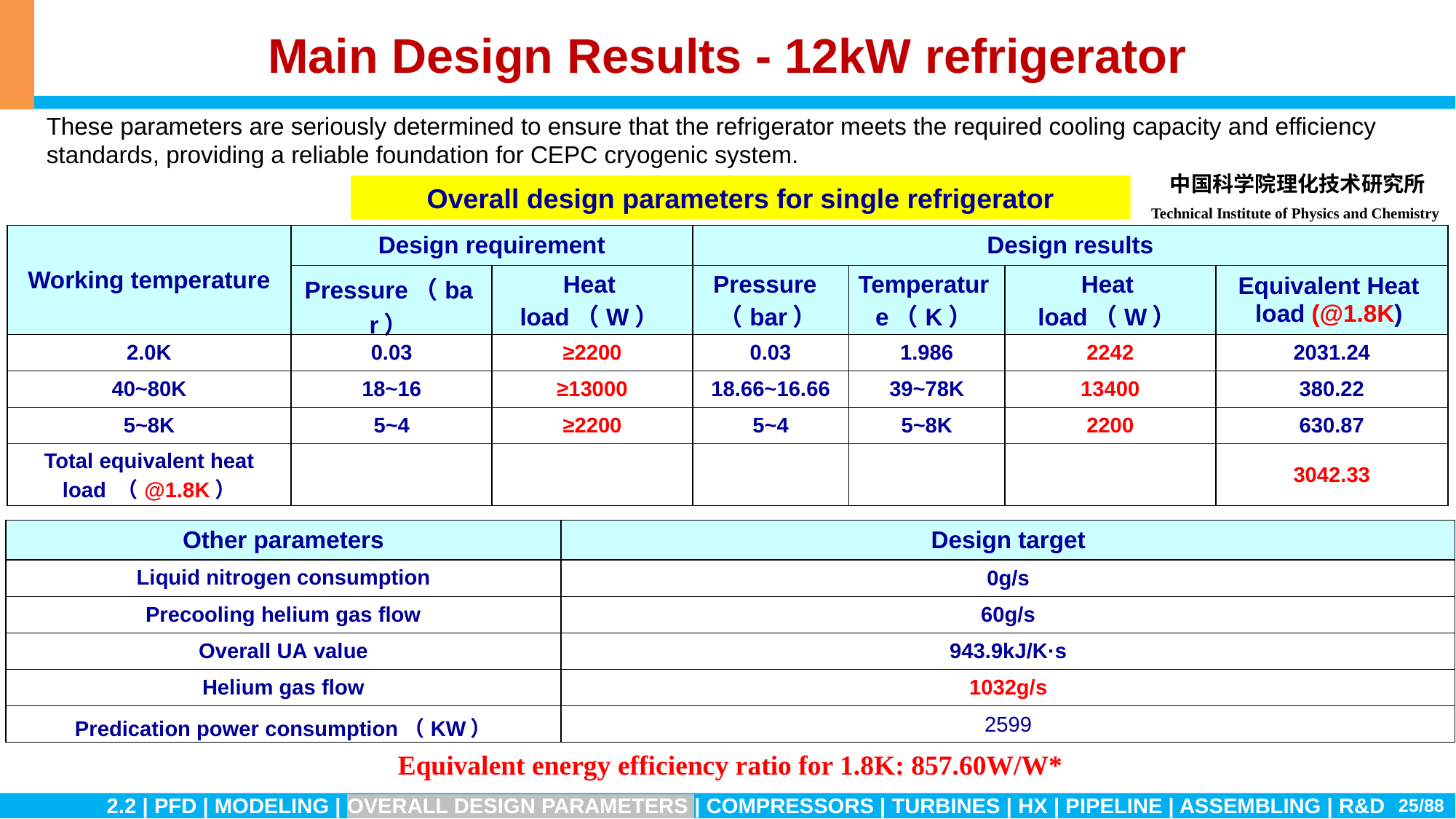

# Main Design Results - 12kW refrigerator
These parameters are seriously determined to ensure that the refrigerator meets the required cooling capacity and efficiency standards, providing a reliable foundation for CEPC cryogenic system.
中国科学院理化技术研究所
Technical Institute of Physics and Chemistry
Overall design parameters for single refrigerator
| Working temperature | Design requirement |  | Design results |  |  |  |
| --- | --- | --- | --- | --- | --- | --- |
|  | Pressure（bar） | Heat load（W） | Pressure（bar） | Temperature（K） | Heat load（W） | Equivalent Heat load (@1.8K) |
| 2.0K | 0.03 | ≥2200 | 0.03 | 1.986 | 2242 | 2031.24 |
| 40~80K | 18~16 | ≥13000 | 18.66~16.66 | 39~78K | 13400 | 380.22 |
| 5~8K | 5~4 | ≥2200 | 5~4 | 5~8K | 2200 | 630.87 |
| Total equivalent heat load （@1.8K） |  |  |  |  |  | 3042.33 |
| Other parameters | Design target |
| --- | --- |
| Liquid nitrogen consumption | 0g/s |
| Precooling helium gas flow | 60g/s |
| Overall UA value | 943.9kJ/K·s |
| Helium gas flow | 1032g/s |
| Predication power consumption（KW） | 2599 |
Equivalent energy efficiency ratio for 1.8K: 857.60W/W*
25/88
2.2 | PFD | MODELING | OVERALL DESIGN PARAMETERS | COMPRESSORS | TURBINES | HX | PIPELINE | ASSEMBLING | R&D